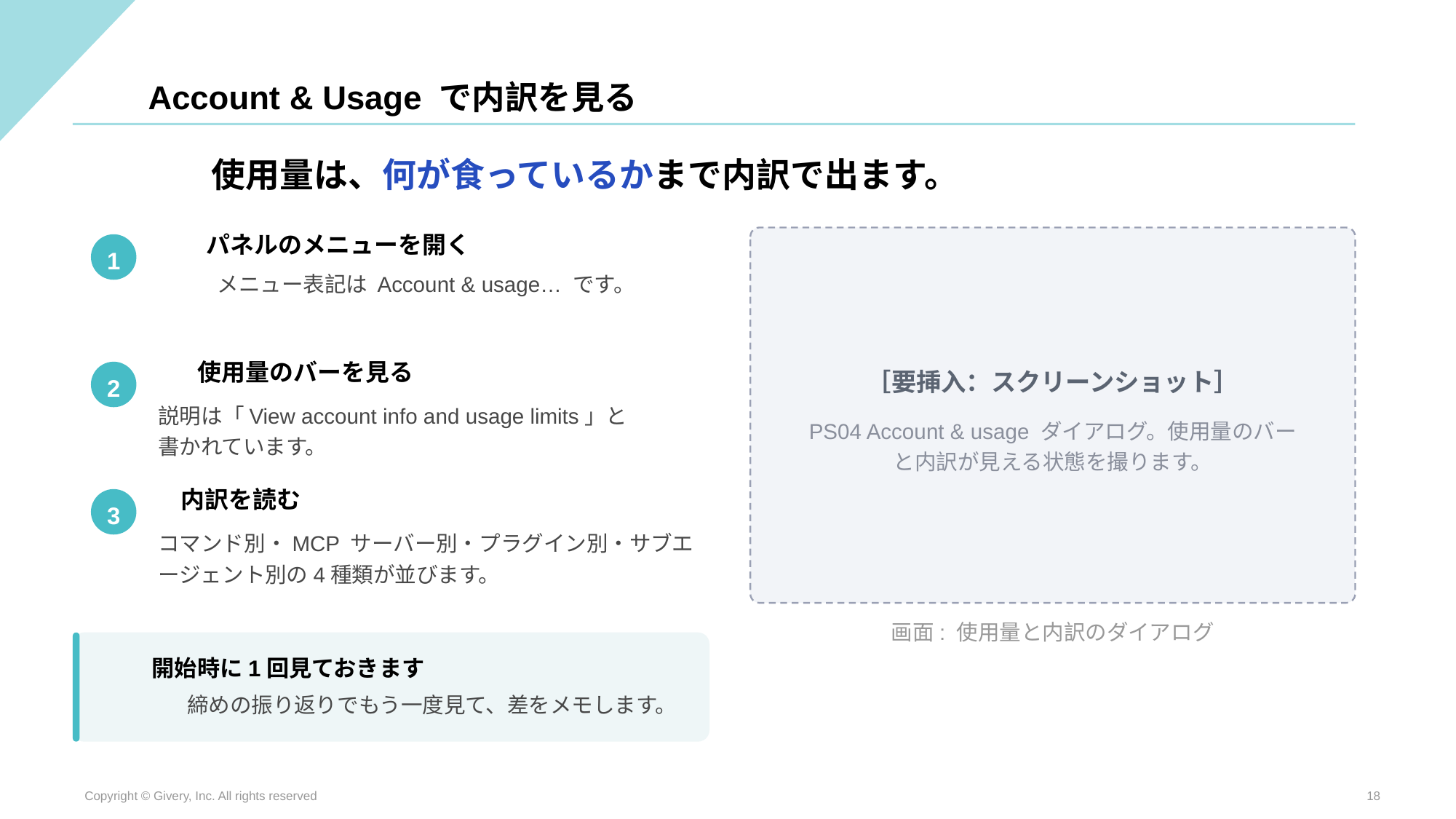

Account & Usage で内訳を見る

使用量は、何が食っているかまで内訳で出ます。

パネルのメニューを開く

1
メニュー表記は Account & usage… です。
使用量のバーを見る

［要挿入：スクリーンショット］
2
説明は「View account info and usage limits」と
書かれています。
PS04 Account & usage ダイアログ。使用量のバー
と内訳が見える状態を撮ります。
内訳を読む

3
コマンド別・MCP サーバー別・プラグイン別・サブエ
ージェント別の4種類が並びます。
画面: 使用量と内訳のダイアログ

開始時に1回見ておきます
締めの振り返りでもう一度見て、差をメモします。
Copyright © Givery, Inc. All rights reserved
18